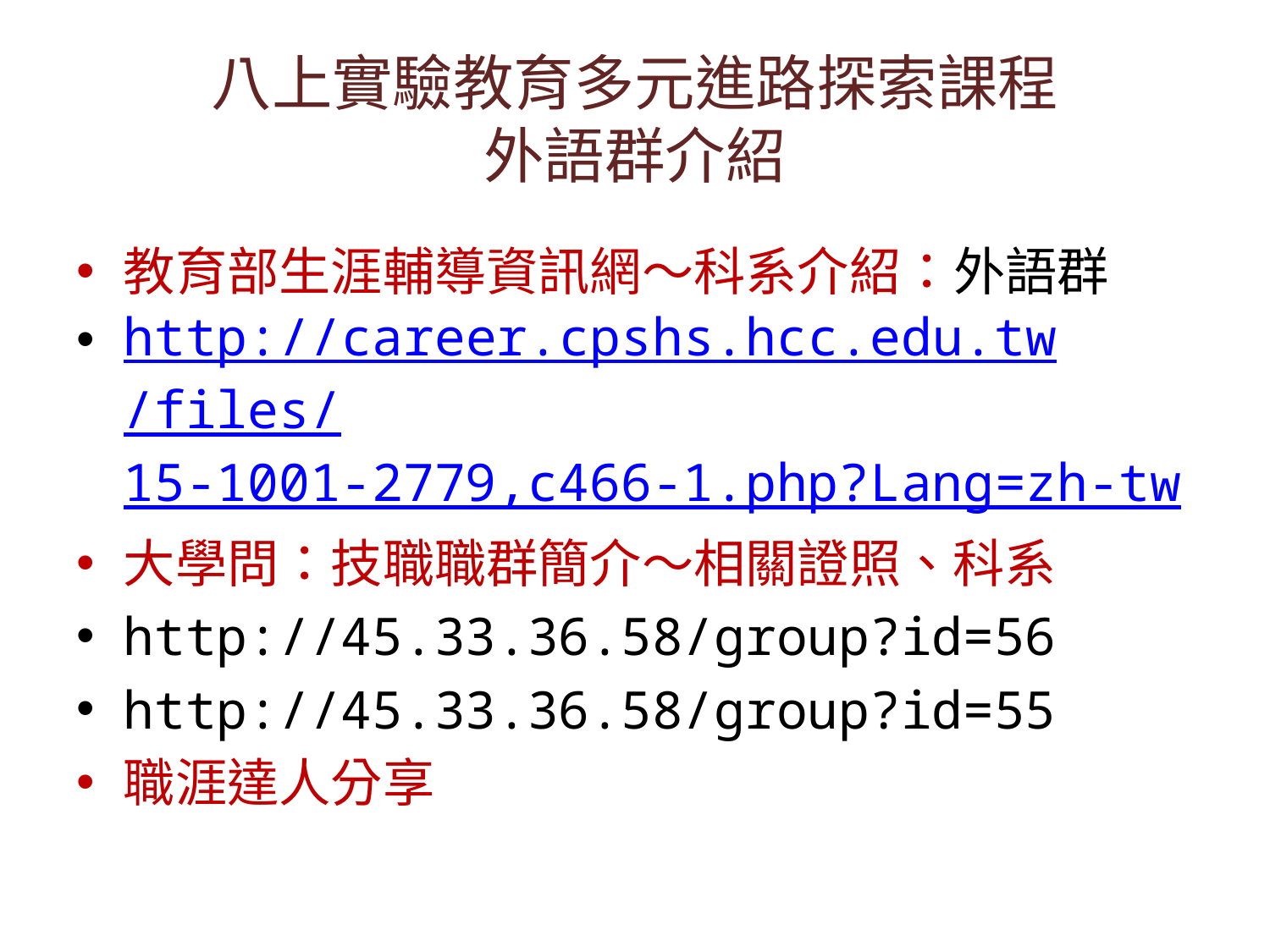

# 八上實驗教育多元進路探索課程 外語群介紹
教育部生涯輔導資訊網～科系介紹：外語群
http://career.cpshs.hcc.edu.tw/files/15-1001-2779,c466-1.php?Lang=zh-tw
大學問：技職職群簡介～相關證照、科系
http://45.33.36.58/group?id=56
http://45.33.36.58/group?id=55
職涯達人分享